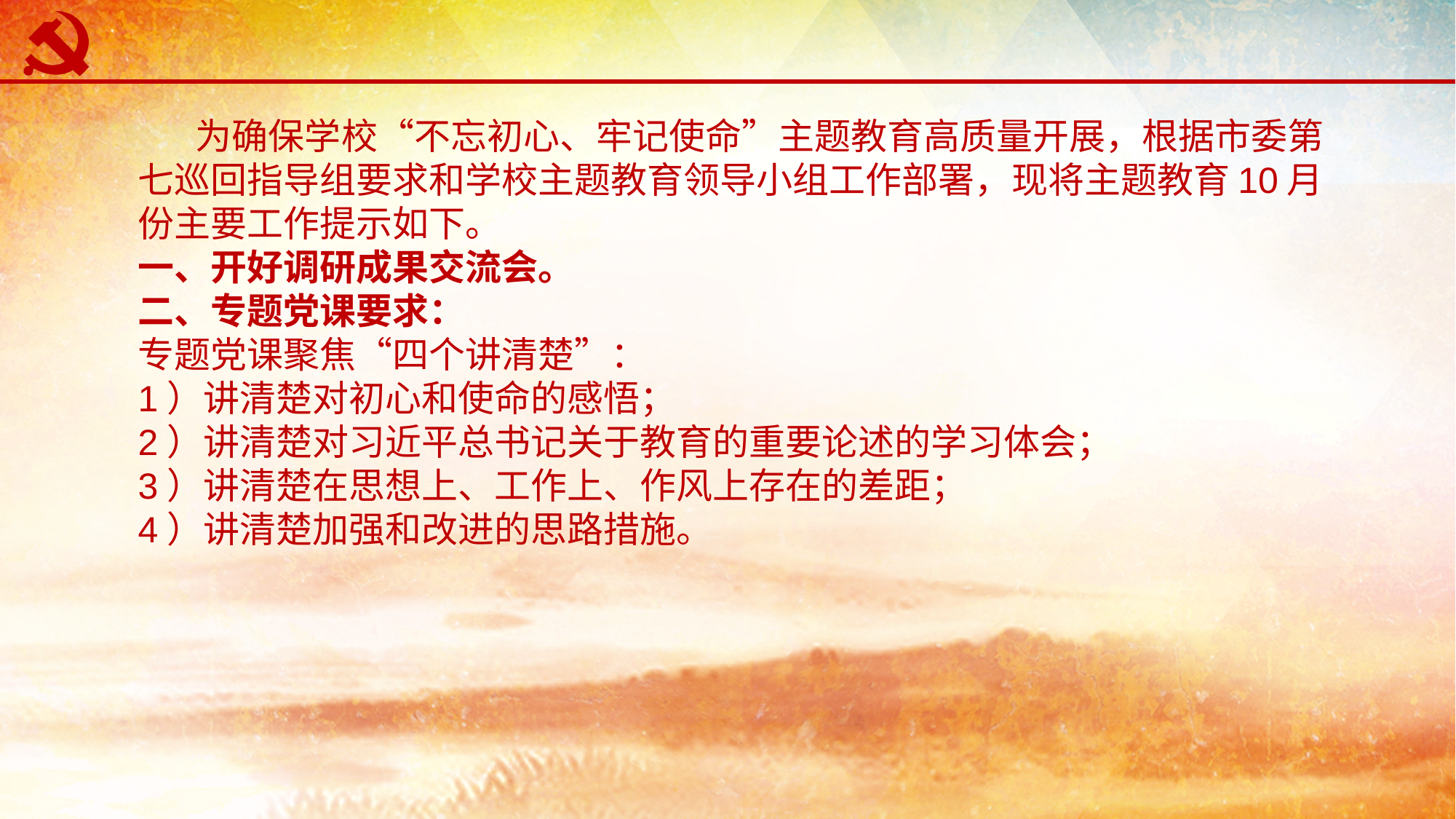

为确保学校“不忘初心、牢记使命”主题教育高质量开展，根据市委第七巡回指导组要求和学校主题教育领导小组工作部署，现将主题教育10月份主要工作提示如下。
一、开好调研成果交流会。
二、专题党课要求：
专题党课聚焦“四个讲清楚”：
1）讲清楚对初心和使命的感悟；
2）讲清楚对习近平总书记关于教育的重要论述的学习体会；
3）讲清楚在思想上、工作上、作风上存在的差距；
4）讲清楚加强和改进的思路措施。